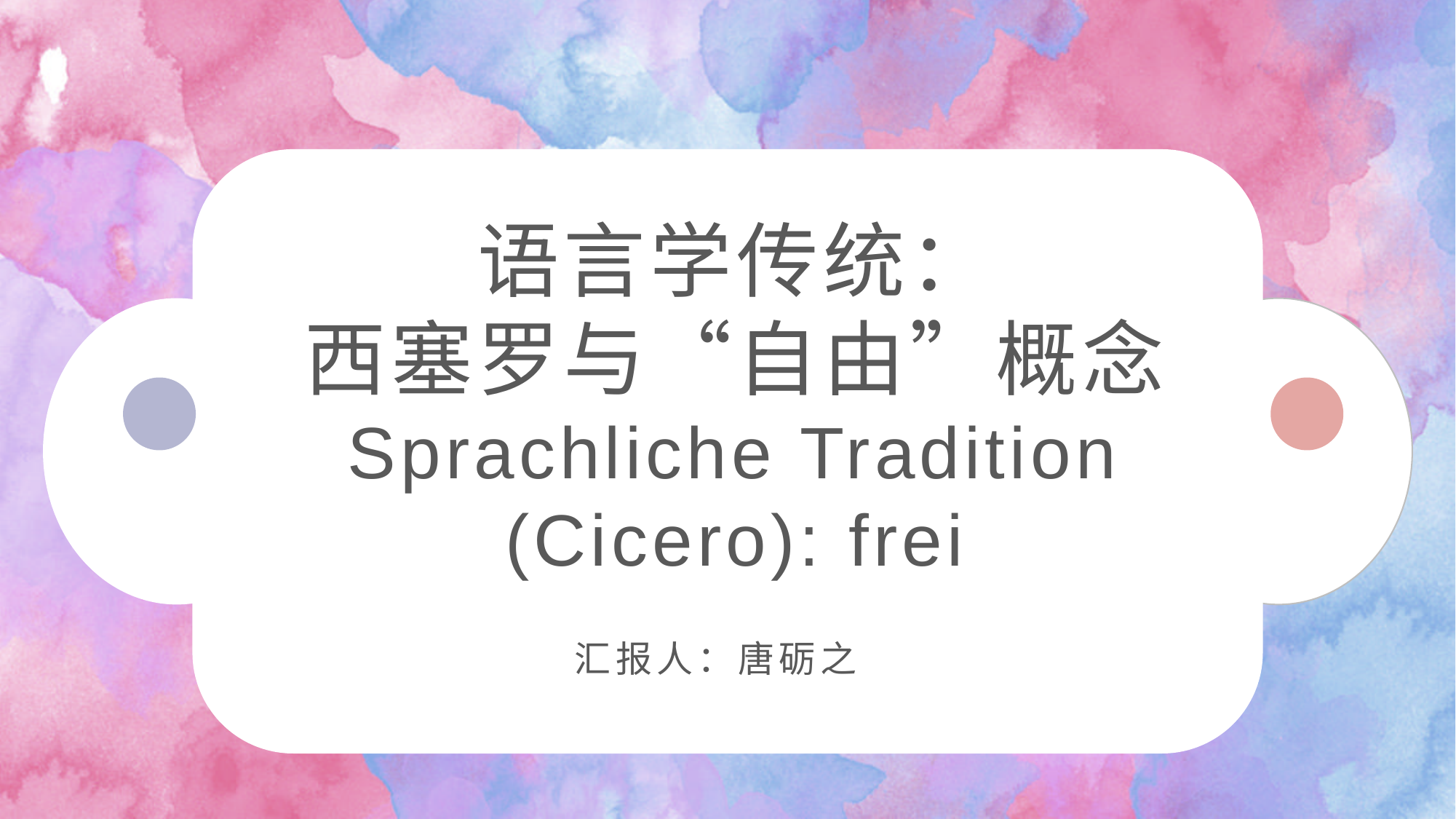

语言学传统：
西塞罗与“自由”概念
Sprachliche Tradition (Cicero): frei

汇报人：唐砺之